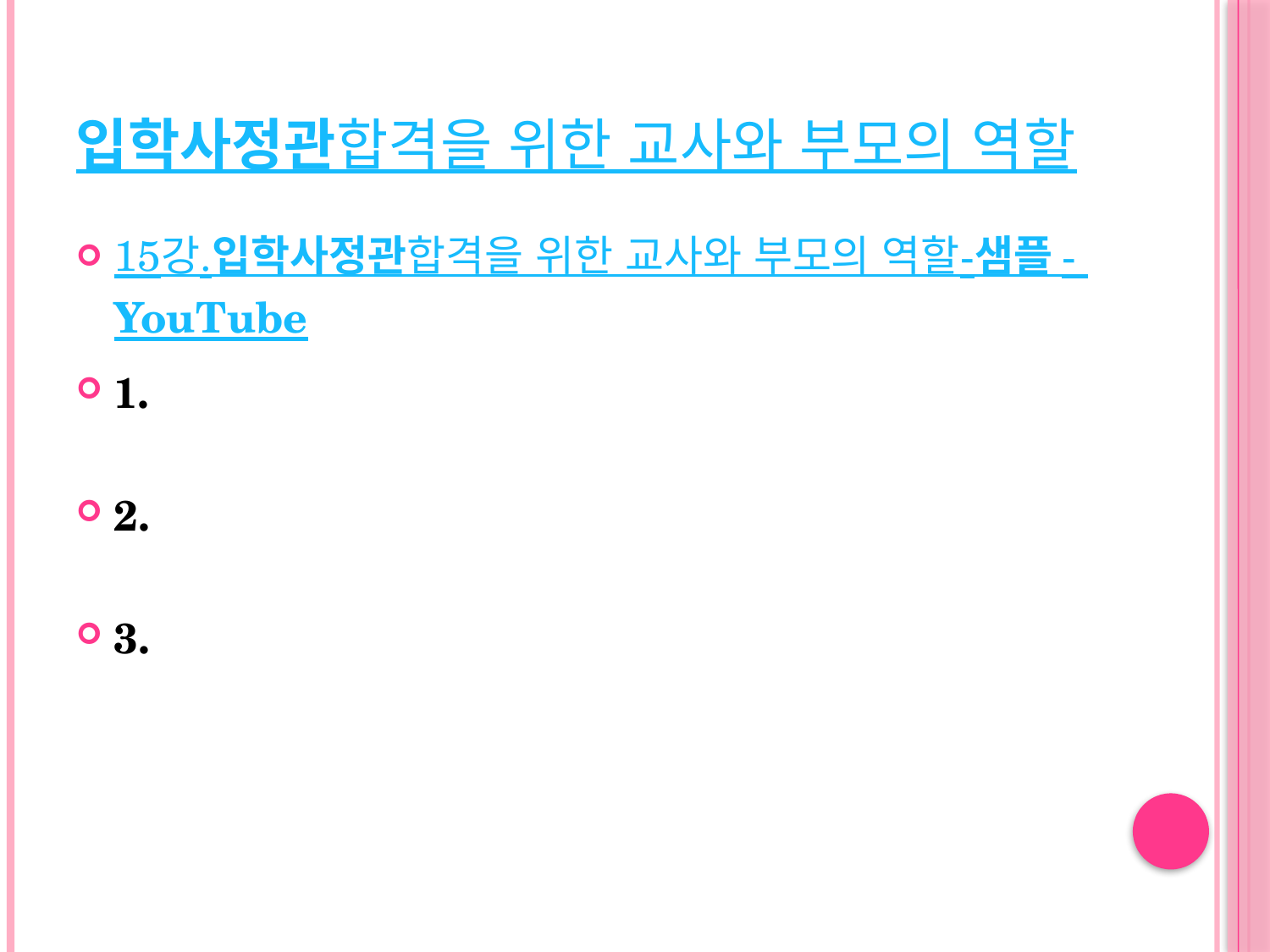

# 입학사정관합격을 위한 교사와 부모의 역할
15강.입학사정관합격을 위한 교사와 부모의 역할-샘플 - YouTube
1.

2.

3.